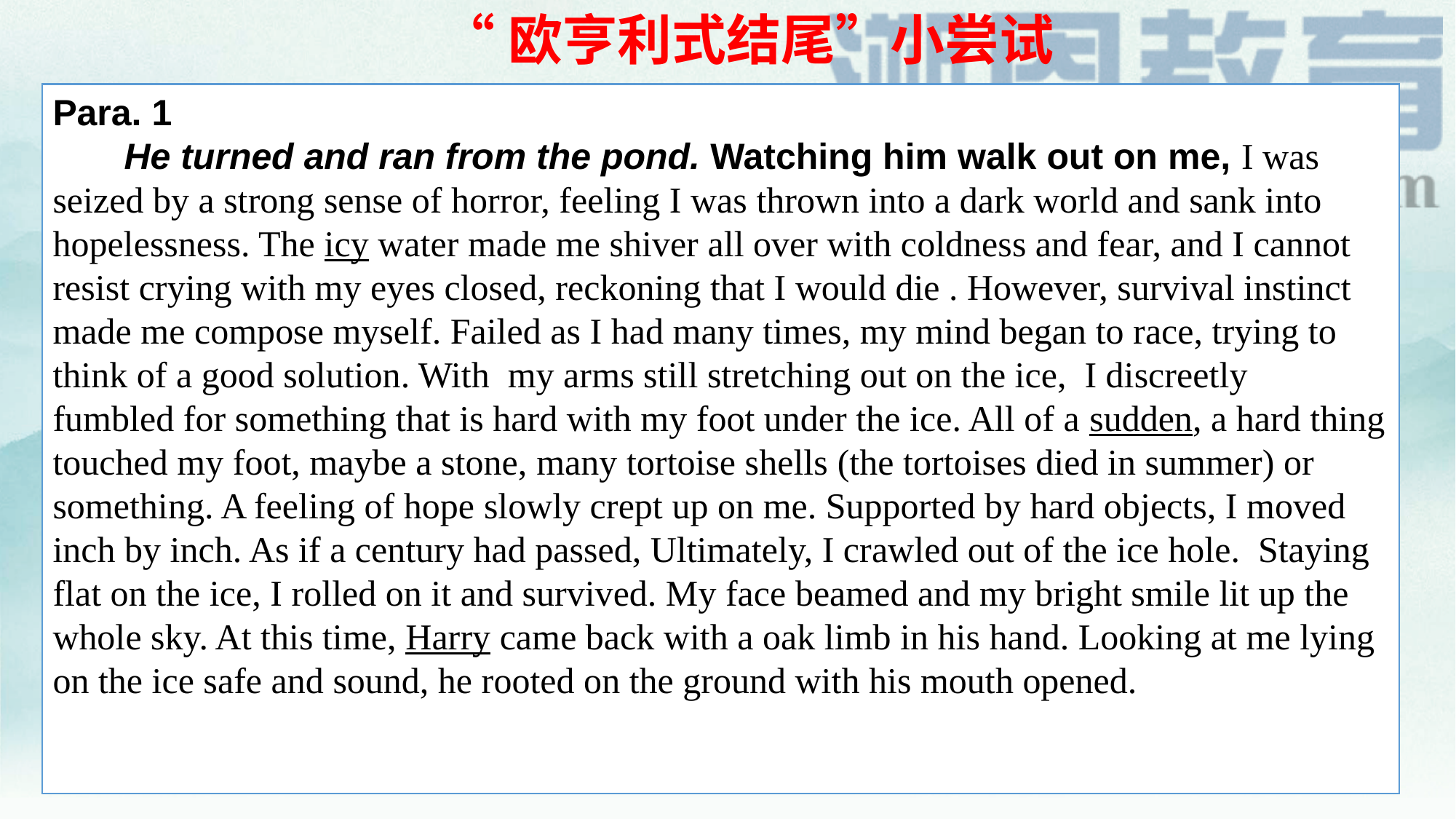

“欧亨利式结尾”小尝试
Para. 1
       He turned and ran from the pond. Watching him walk out on me, I was seized by a strong sense of horror, feeling I was thrown into a dark world and sank into hopelessness. The icy water made me shiver all over with coldness and fear, and I cannot resist crying with my eyes closed, reckoning that I would die . However, survival instinct made me compose myself. Failed as I had many times, my mind began to race, trying to think of a good solution. With  my arms still stretching out on the ice,  I discreetly fumbled for something that is hard with my foot under the ice. All of a sudden, a hard thing touched my foot, maybe a stone, many tortoise shells (the tortoises died in summer) or something. A feeling of hope slowly crept up on me. Supported by hard objects, I moved inch by inch. As if a century had passed, Ultimately, I crawled out of the ice hole.  Staying flat on the ice, I rolled on it and survived. My face beamed and my bright smile lit up the whole sky. At this time, Harry came back with a oak limb in his hand. Looking at me lying on the ice safe and sound, he rooted on the ground with his mouth opened.